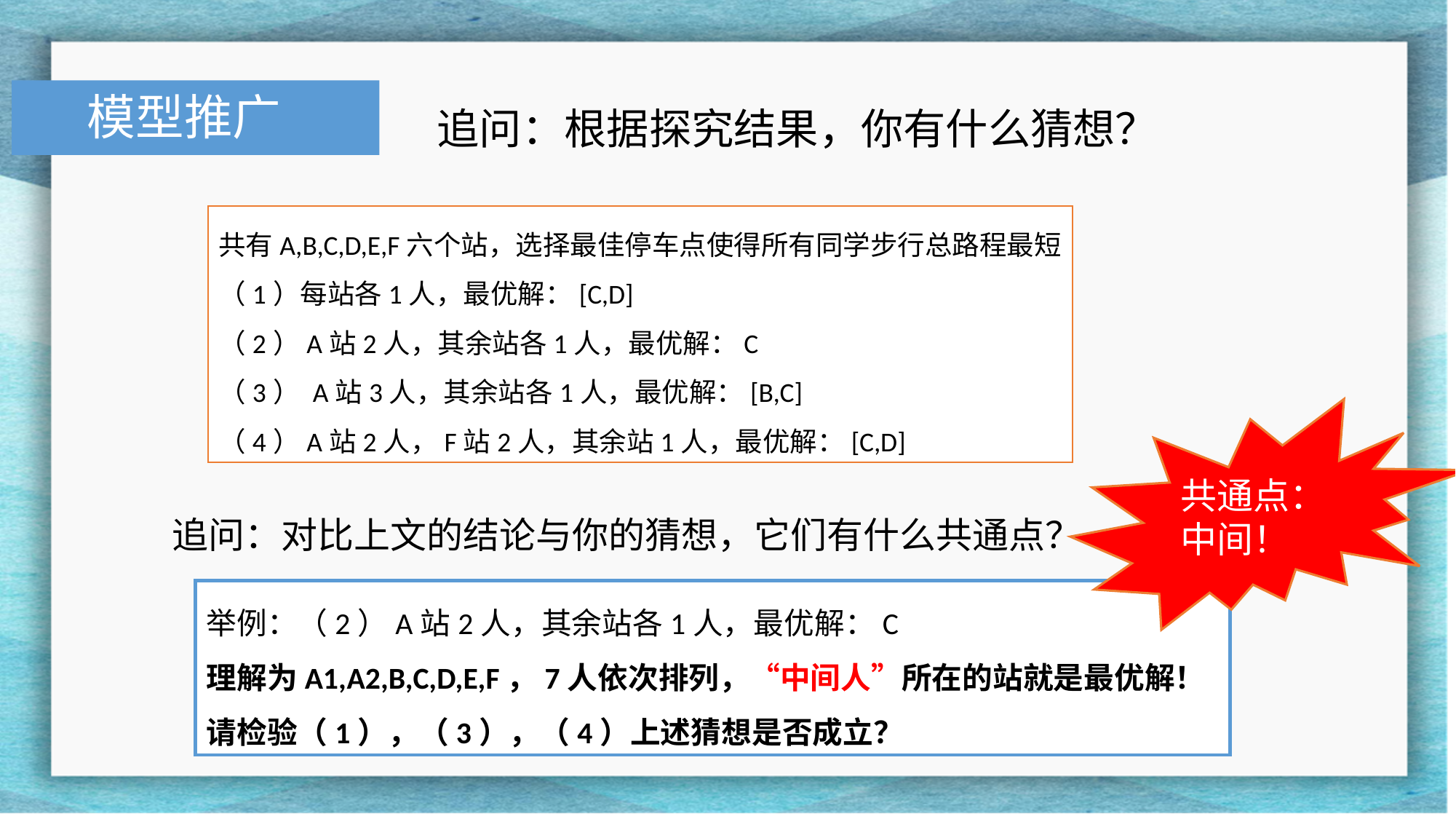

追问：根据探究结果，你有什么猜想？

模型推广
共有A,B,C,D,E,F六个站，选择最佳停车点使得所有同学步行总路程最短
（1）每站各1人，最优解：[C,D]
（2）A站2人，其余站各1人，最优解：C
（3） A站3人，其余站各1人，最优解：[B,C]
（4）A站2人，F站2人，其余站1人，最优解：[C,D]
共通点：中间！
追问：对比上文的结论与你的猜想，它们有什么共通点？
举例：（2）A站2人，其余站各1人，最优解：C
理解为A1,A2,B,C,D,E,F，7人依次排列，“中间人”所在的站就是最优解！
请检验（1），（3），（4）上述猜想是否成立？